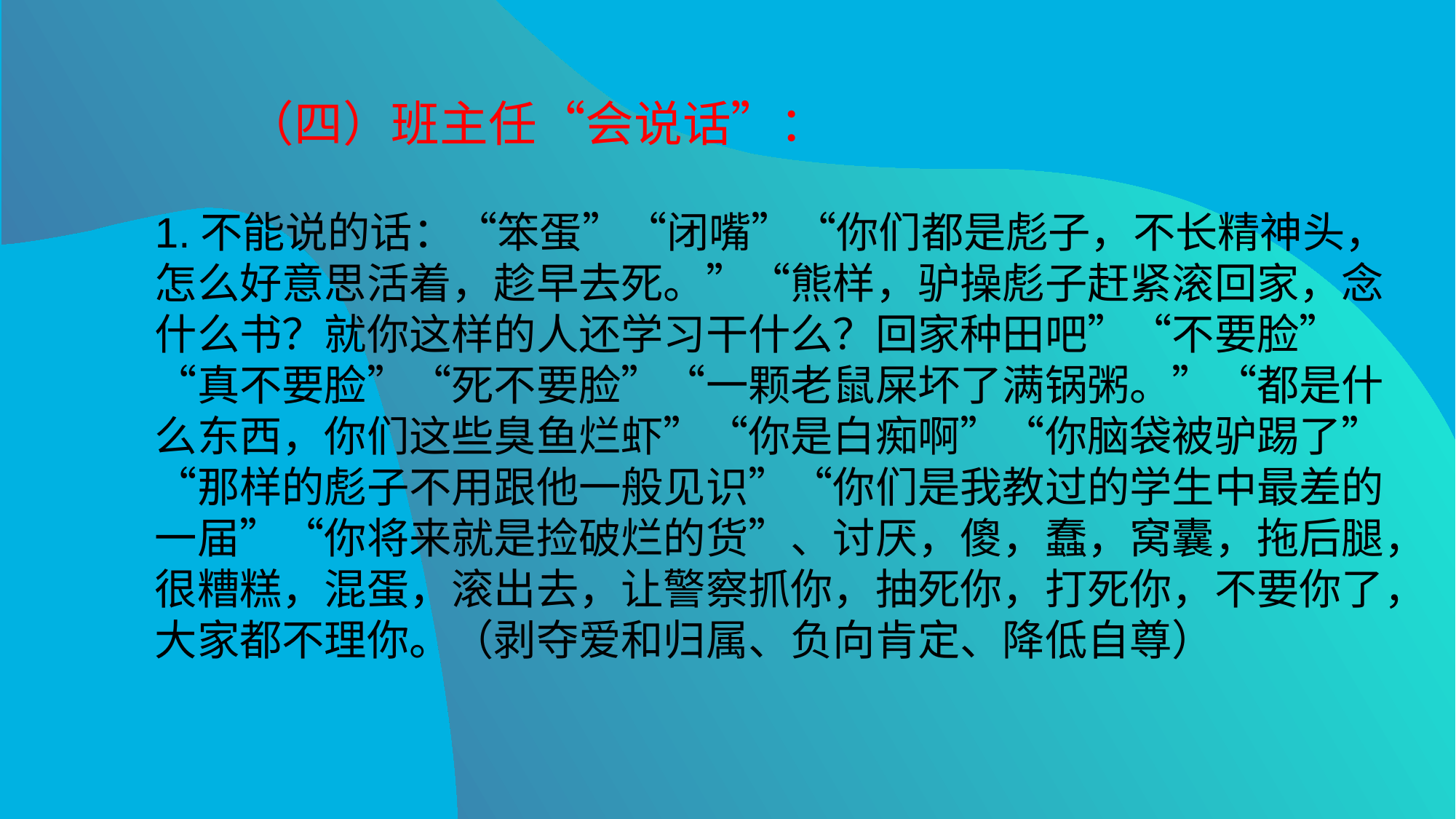

（四）班主任“会说话”：
1.不能说的话：“笨蛋”“闭嘴”“你们都是彪子，不长精神头，怎么好意思活着，趁早去死。”“熊样，驴操彪子赶紧滚回家，念什么书？就你这样的人还学习干什么？回家种田吧”“不要脸” “真不要脸”“死不要脸”“一颗老鼠屎坏了满锅粥。”“都是什么东西，你们这些臭鱼烂虾”“你是白痴啊”“你脑袋被驴踢了”“那样的彪子不用跟他一般见识”“你们是我教过的学生中最差的一届”“你将来就是捡破烂的货”、讨厌，傻，蠢，窝囊，拖后腿，很糟糕，混蛋，滚出去，让警察抓你，抽死你，打死你，不要你了，大家都不理你。（剥夺爱和归属、负向肯定、降低自尊）